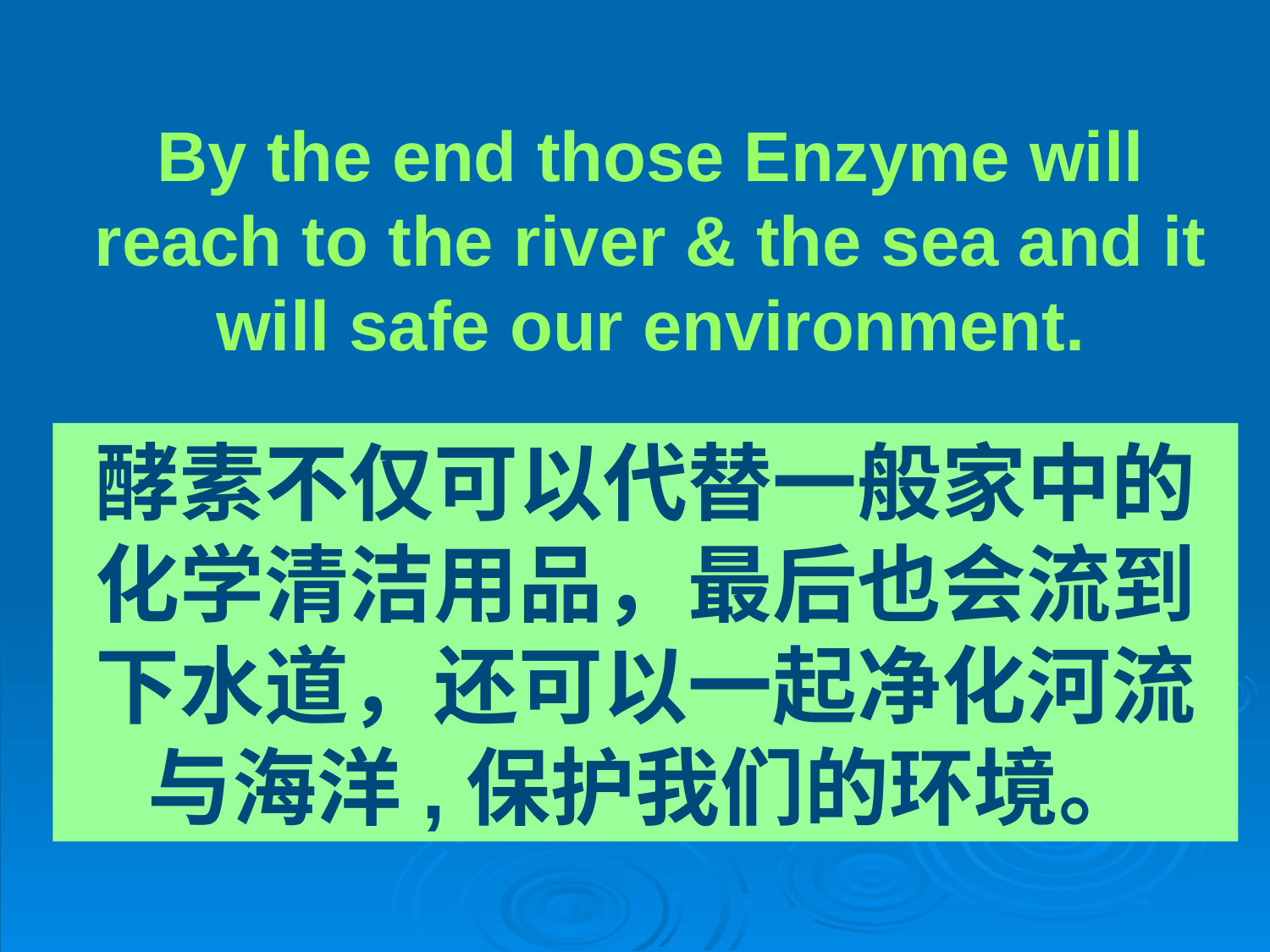

# By the end those Enzyme will reach to the river & the sea and it will safe our environment.
酵素不仅可以代替一般家中的化学清洁用品，最后也会流到下水道，还可以一起净化河流与海洋,保护我们的环境。